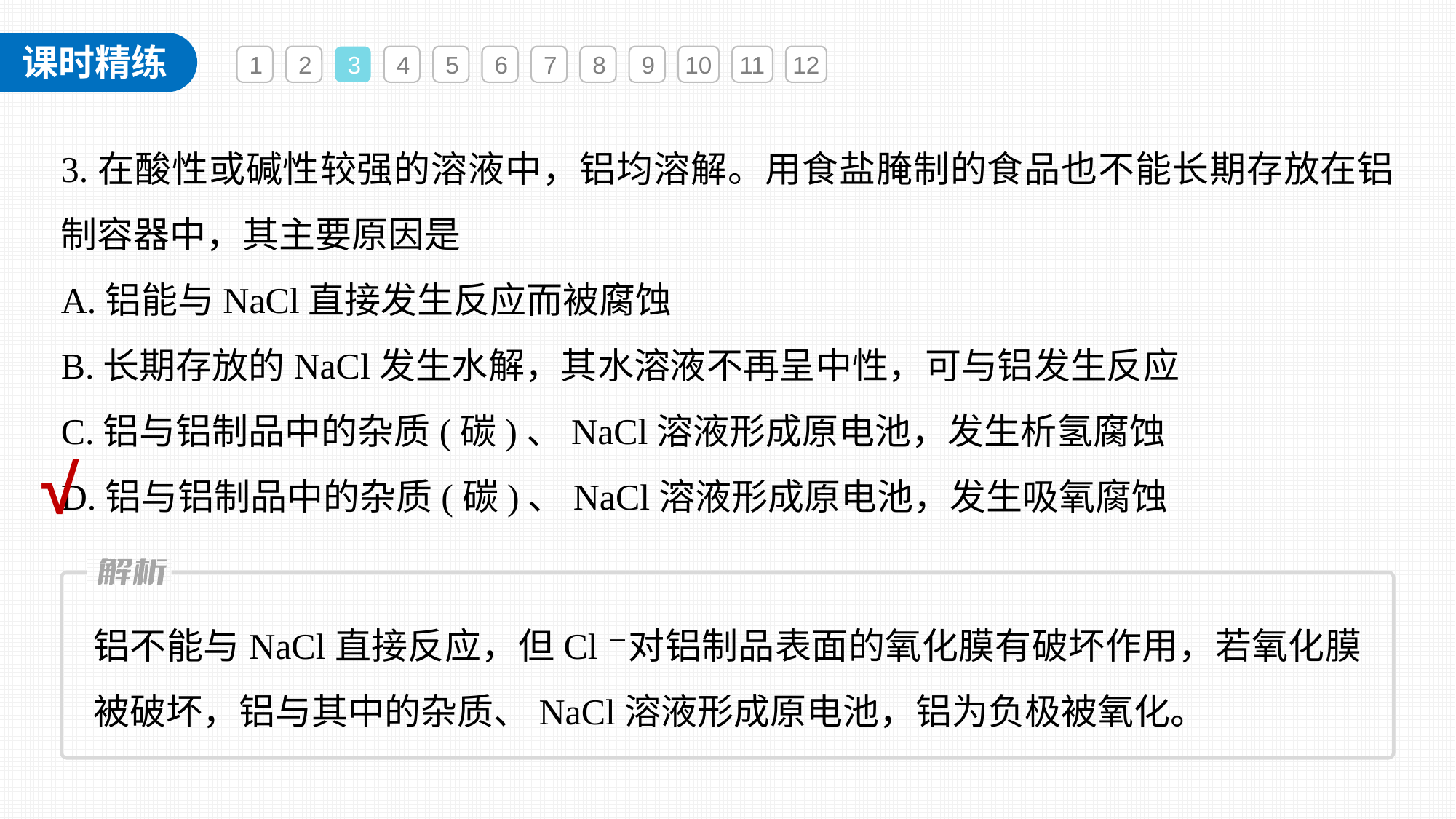

1
2
3
4
5
6
7
8
9
10
11
12
3.在酸性或碱性较强的溶液中，铝均溶解。用食盐腌制的食品也不能长期存放在铝制容器中，其主要原因是
A.铝能与NaCl直接发生反应而被腐蚀
B.长期存放的NaCl发生水解，其水溶液不再呈中性，可与铝发生反应
C.铝与铝制品中的杂质(碳)、NaCl溶液形成原电池，发生析氢腐蚀
D.铝与铝制品中的杂质(碳)、NaCl溶液形成原电池，发生吸氧腐蚀
√

铝不能与NaCl直接反应，但Cl－对铝制品表面的氧化膜有破坏作用，若氧化膜被破坏，铝与其中的杂质、NaCl溶液形成原电池，铝为负极被氧化。